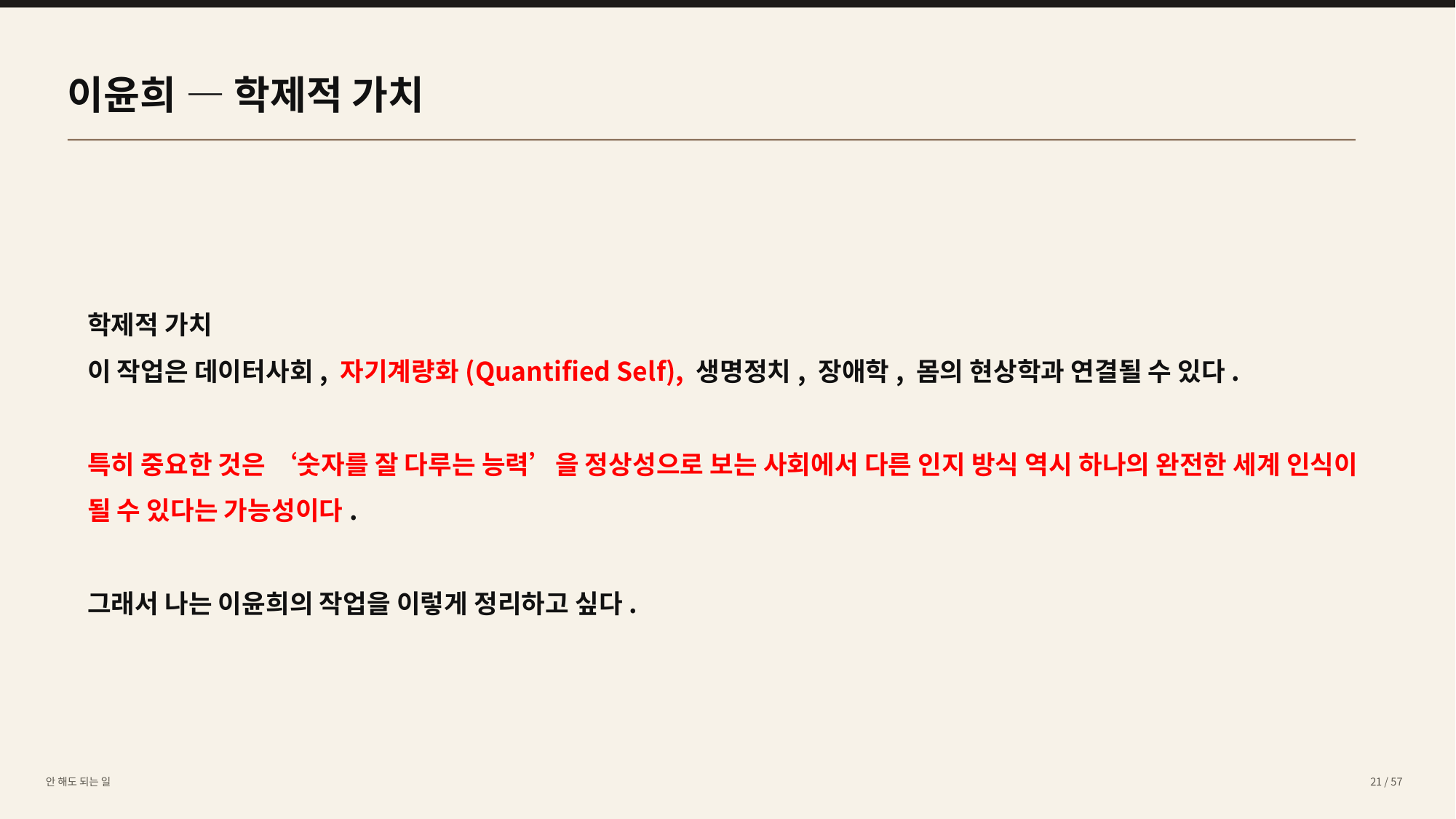

이윤희 — 학제적 가치

학제적 가치
이 작업은 데이터사회, 자기계량화(Quantified Self), 생명정치, 장애학, 몸의 현상학과 연결될 수 있다.

특히 중요한 것은 ‘숫자를 잘 다루는 능력’을 정상성으로 보는 사회에서 다른 인지 방식 역시 하나의 완전한 세계 인식이 될 수 있다는 가능성이다.

그래서 나는 이윤희의 작업을 이렇게 정리하고 싶다.
안 해도 되는 일
21 / 57